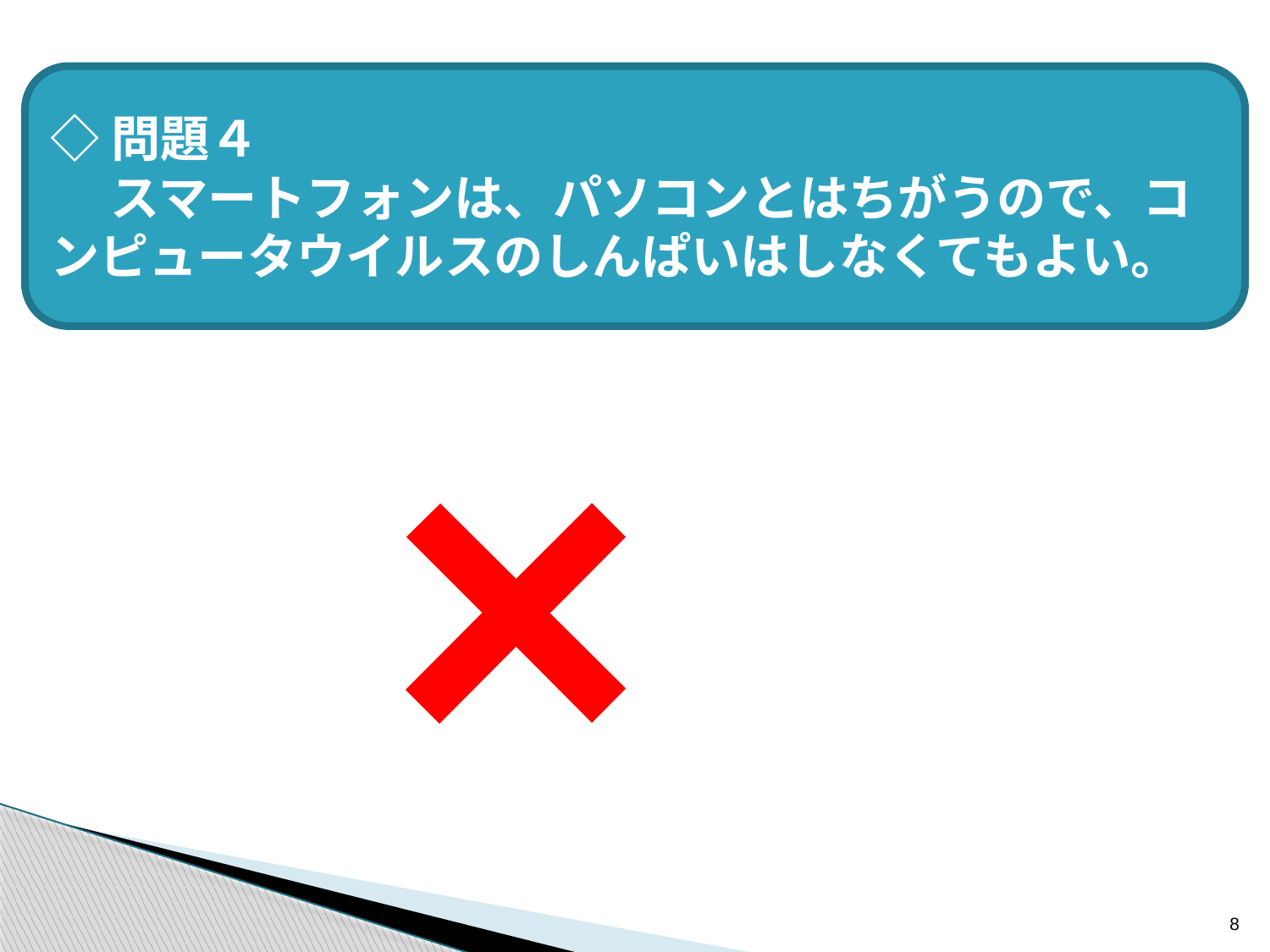

◇問題４
　 スマートフォンは、パソコンとはちがうので、コンピュータウイルスのしんぱいはしなくてもよい。

×

8